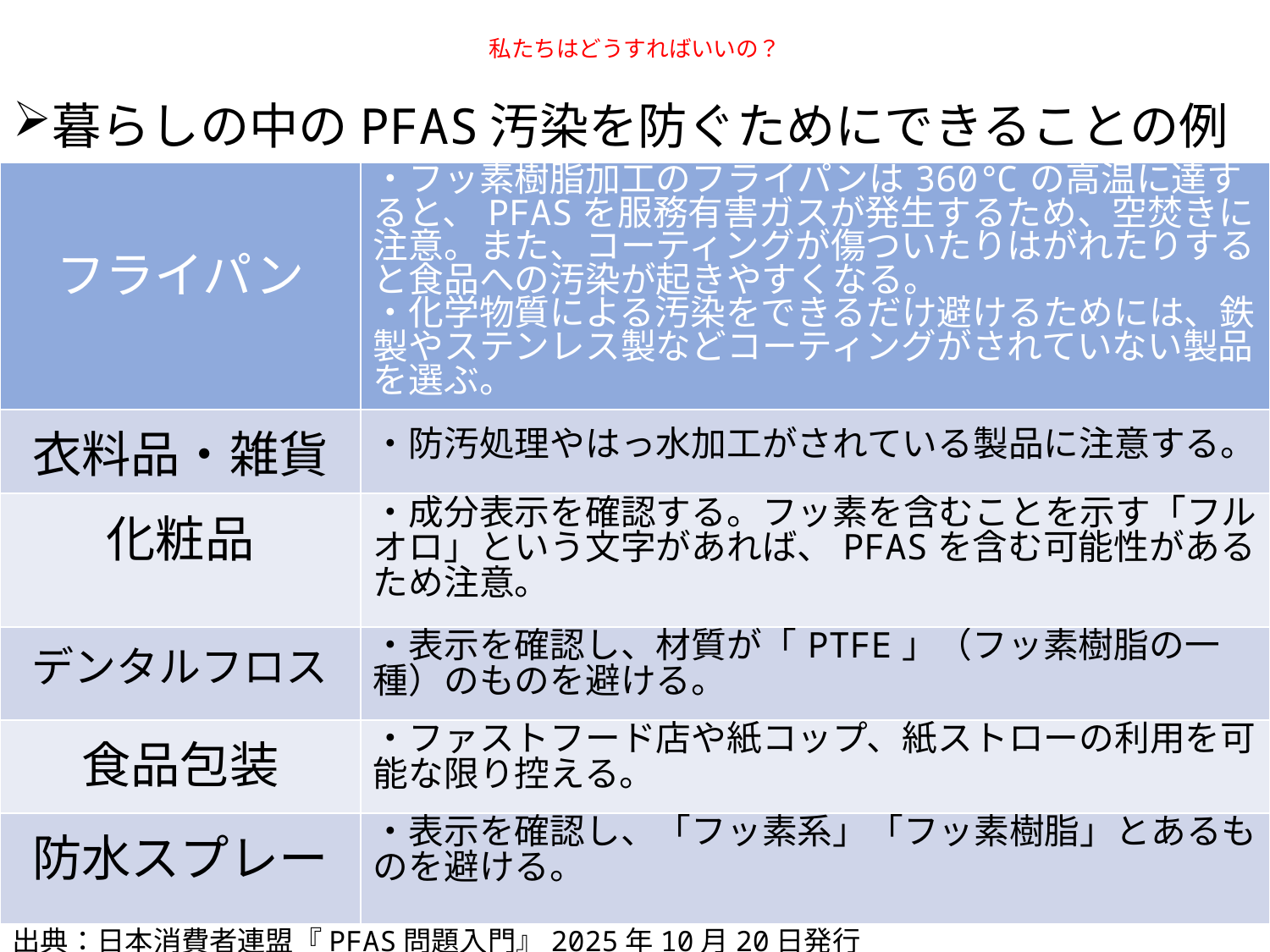

# 私たちはどうすればいいの？
暮らしの中のPFAS汚染を防ぐためにできることの例
| フライパン | ・フッ素樹脂加工のフライパンは360℃の高温に達すると、PFASを服務有害ガスが発生するため、空焚きに注意。また、コーティングが傷ついたりはがれたりすると食品への汚染が起きやすくなる。 ・化学物質による汚染をできるだけ避けるためには、鉄製やステンレス製などコーティングがされていない製品を選ぶ。 |
| --- | --- |
| 衣料品・雑貨 | ・防汚処理やはっ水加工がされている製品に注意する。 |
| 化粧品 | ・成分表示を確認する。フッ素を含むことを示す「フルオロ」という文字があれば、PFASを含む可能性があるため注意。 |
| デンタルフロス | ・表示を確認し、材質が「PTFE」（フッ素樹脂の一種）のものを避ける。 |
| 食品包装 | ・ファストフード店や紙コップ、紙ストローの利用を可能な限り控える。 |
| 防水スプレー | ・表示を確認し、「フッ素系」「フッ素樹脂」とあるものを避ける。 |
出典：日本消費者連盟『PFAS問題入門』2025年10月20日発行